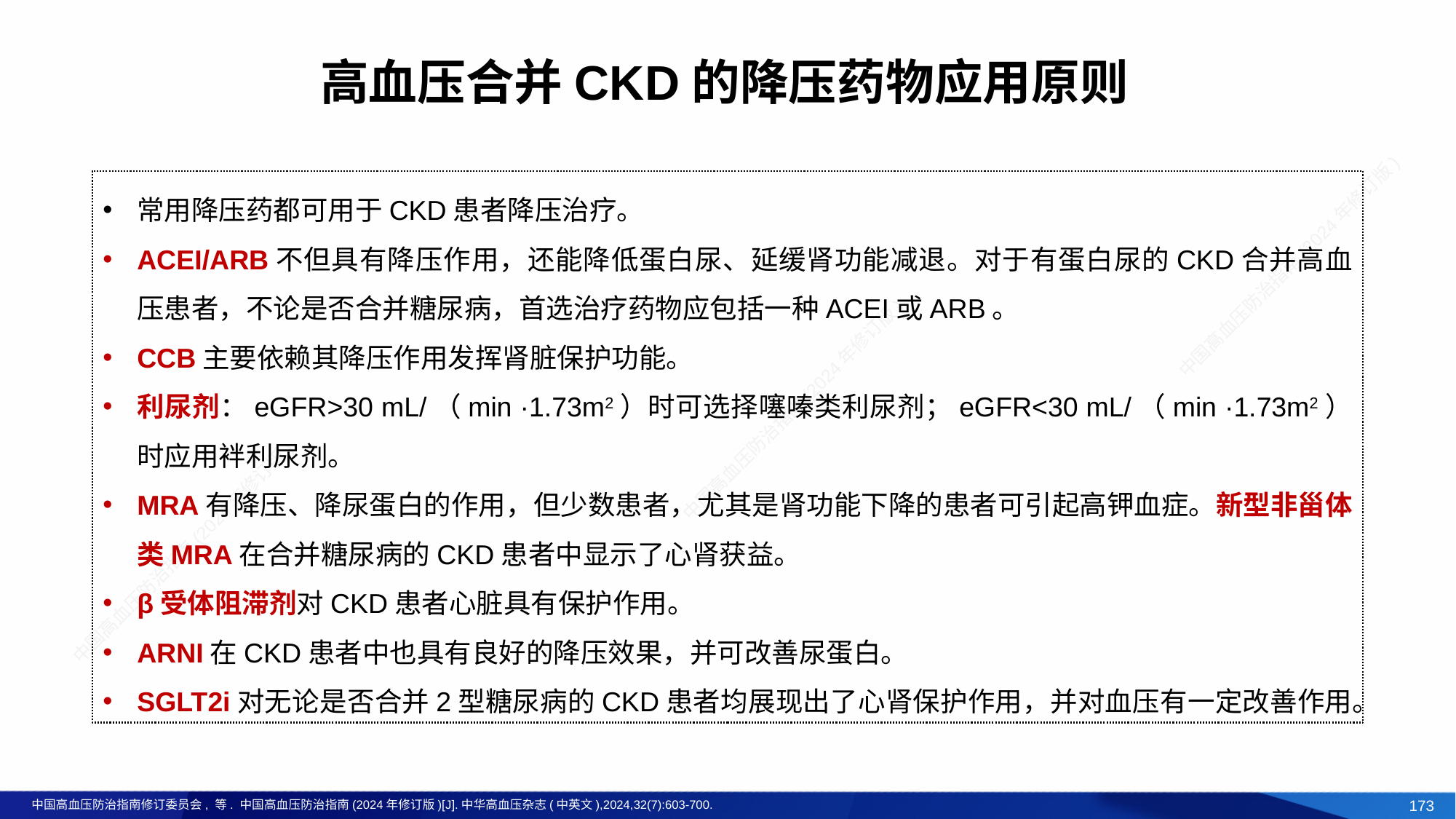

高血压合并CKD的降压药物应用原则
常用降压药都可用于CKD患者降压治疗。
ACEI/ARB不但具有降压作用，还能降低蛋白尿、延缓肾功能减退。对于有蛋白尿的CKD合并高血压患者，不论是否合并糖尿病，首选治疗药物应包括一种ACEI或ARB。
CCB主要依赖其降压作用发挥肾脏保护功能。
利尿剂：eGFR>30 mL/（min ·1.73m2）时可选择噻嗪类利尿剂；eGFR<30 mL/（min ·1.73m2）时应用袢利尿剂。
MRA有降压、降尿蛋白的作用，但少数患者，尤其是肾功能下降的患者可引起高钾血症。新型非甾体类MRA在合并糖尿病的CKD患者中显示了心肾获益。
β受体阻滞剂对CKD患者心脏具有保护作用。
ARNI在CKD患者中也具有良好的降压效果，并可改善尿蛋白。
SGLT2i对无论是否合并2型糖尿病的CKD患者均展现出了心肾保护作用，并对血压有一定改善作用。